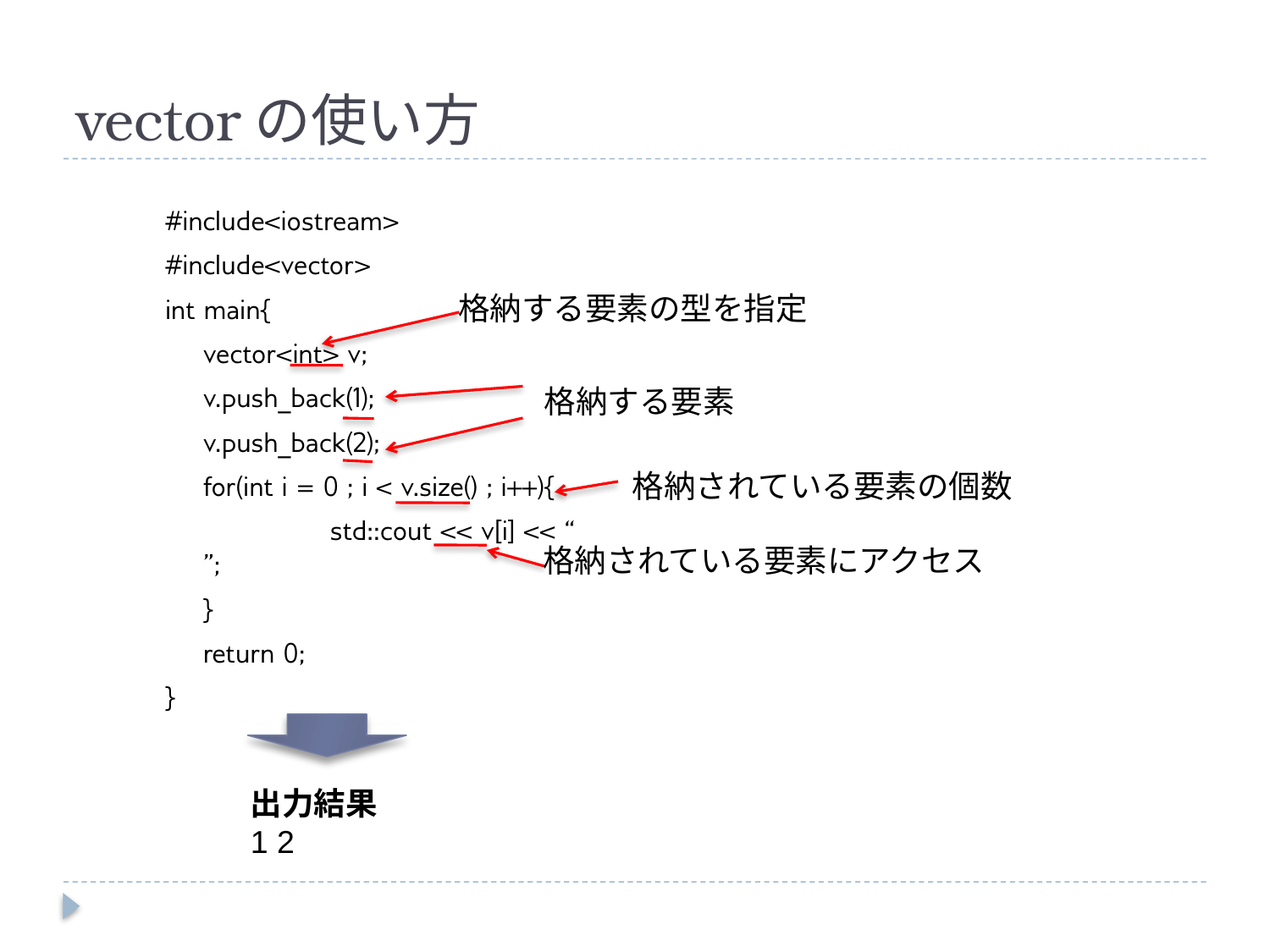

# vectorの使い方
#include<iostream>
#include<vector>
int main{
	vector<int> v;
	v.push_back(1);
	v.push_back(2);
	for(int i = 0 ; i < v.size() ; i++){
		std::cout << v[i] << “ ”;
	}
	return 0;
}
格納する要素の型を指定
格納する要素
格納されている要素の個数
格納されている要素にアクセス

出力結果
1 2